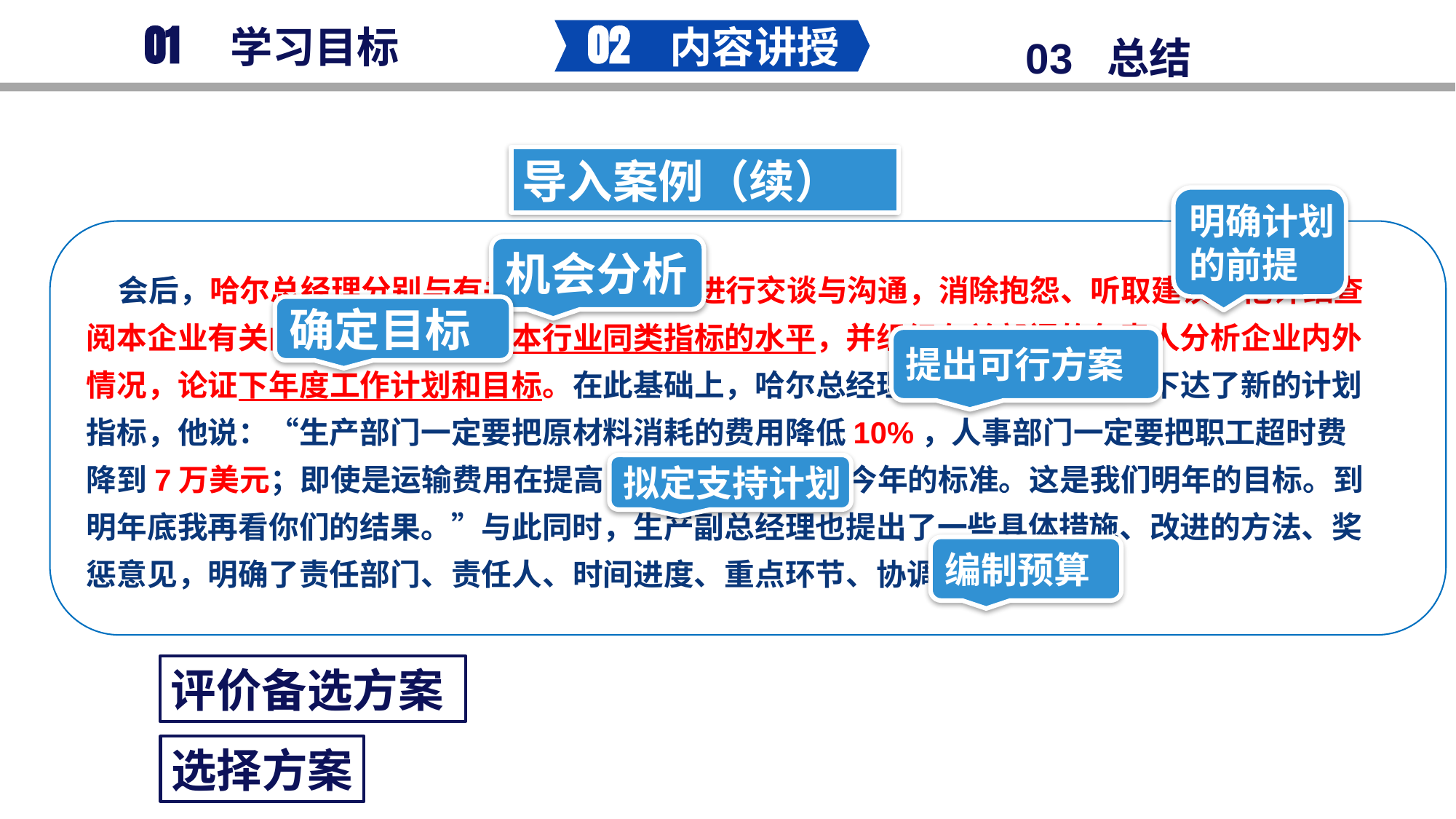

02   内容讲授
01    学习目标
03  总结

导入案例（续）
明确计划
的前提

机会分析
会后，哈尔总经理分别与有关方面的负责人进行交谈与沟通，消除抱怨、听取建议，他详细查阅本企业有关的资料，具体研究本行业同类指标的水平，并组织有关部门的负责人分析企业内外情况，论证下年度工作计划和目标。在此基础上，哈尔总经理又把他们召集起来下达了新的计划指标，他说：“生产部门一定要把原材料消耗的费用降低10%，人事部门一定要把职工超时费降到7万美元；即使是运输费用在提高，但也决不能超过今年的标准。这是我们明年的目标。到明年底我再看你们的结果。”与此同时，生产副总经理也提出了一些具体措施、改进的方法、奖惩意见，明确了责任部门、责任人、时间进度、重点环节、协调要求等。
确定目标
提出可行方案
拟定支持计划
编制预算
评价备选方案
选择方案